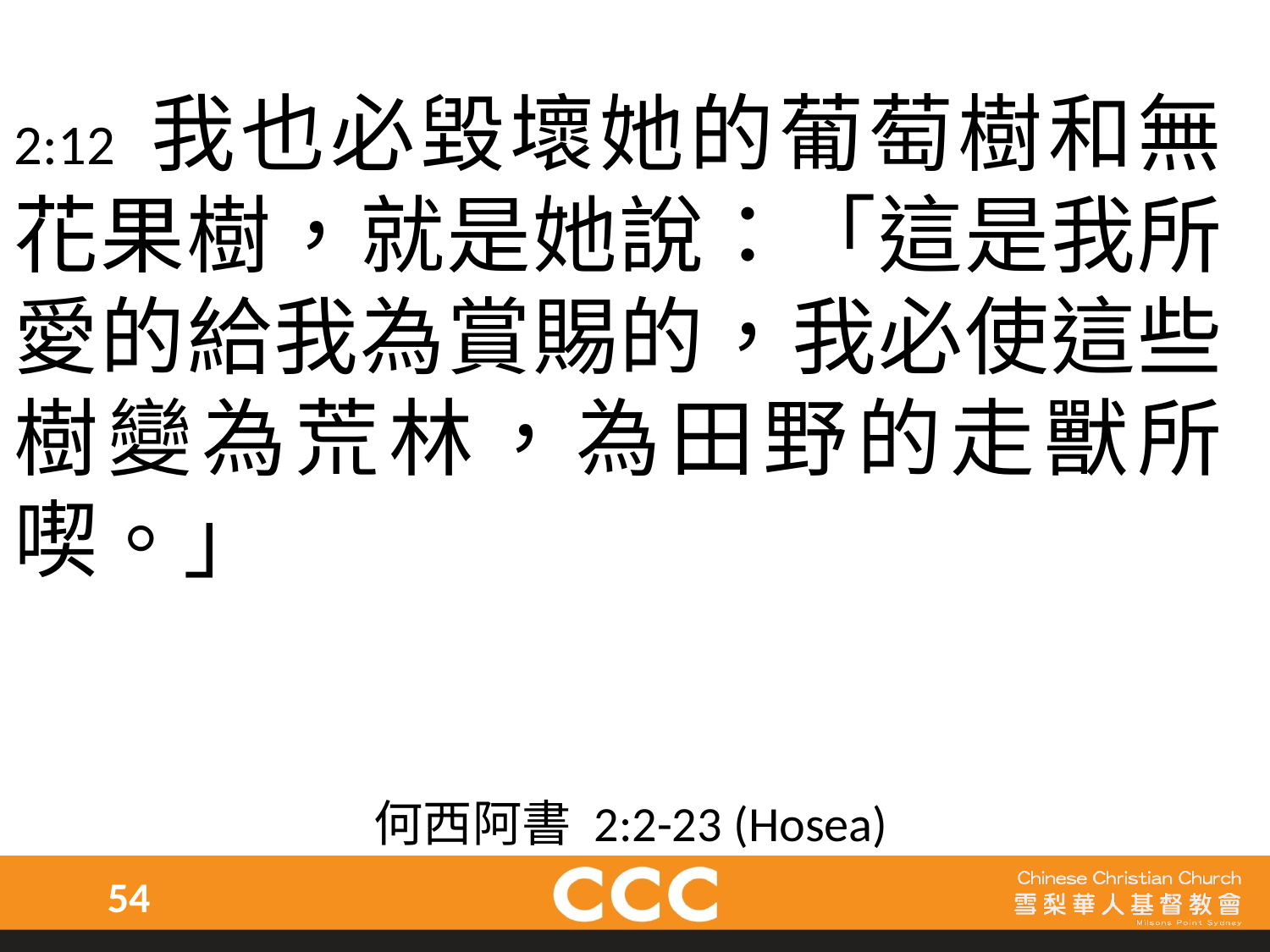

2:12 我也必毀壞她的葡萄樹和無花果樹，就是她說：「這是我所愛的給我為賞賜的，我必使這些樹變為荒林，為田野的走獸所喫。」
何西阿書 2:2-23 (Hosea)
54